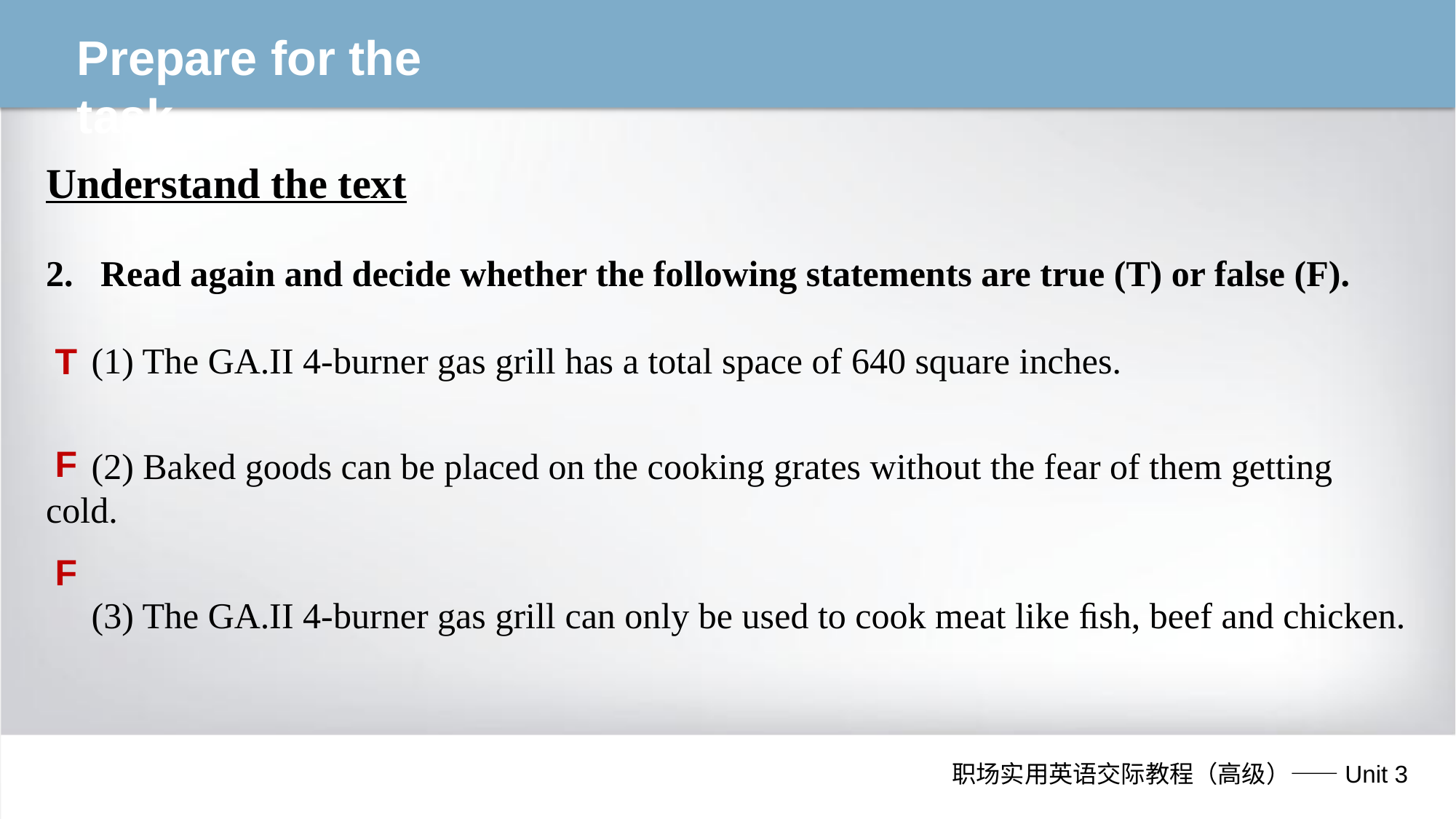

Prepare for the task
Understand the text

Read again and decide whether the following statements are true (T) or false (F).

     (1) The GA.II 4-burner gas grill has a total space of 640 square inches.

     (2) Baked goods can be placed on the cooking grates without the fear of them getting cold.

     (3) The GA.II 4-burner gas grill can only be used to cook meat like ﬁsh, beef and chicken.
T
F
F
职场实用英语交际教程（高级）——Unit 3